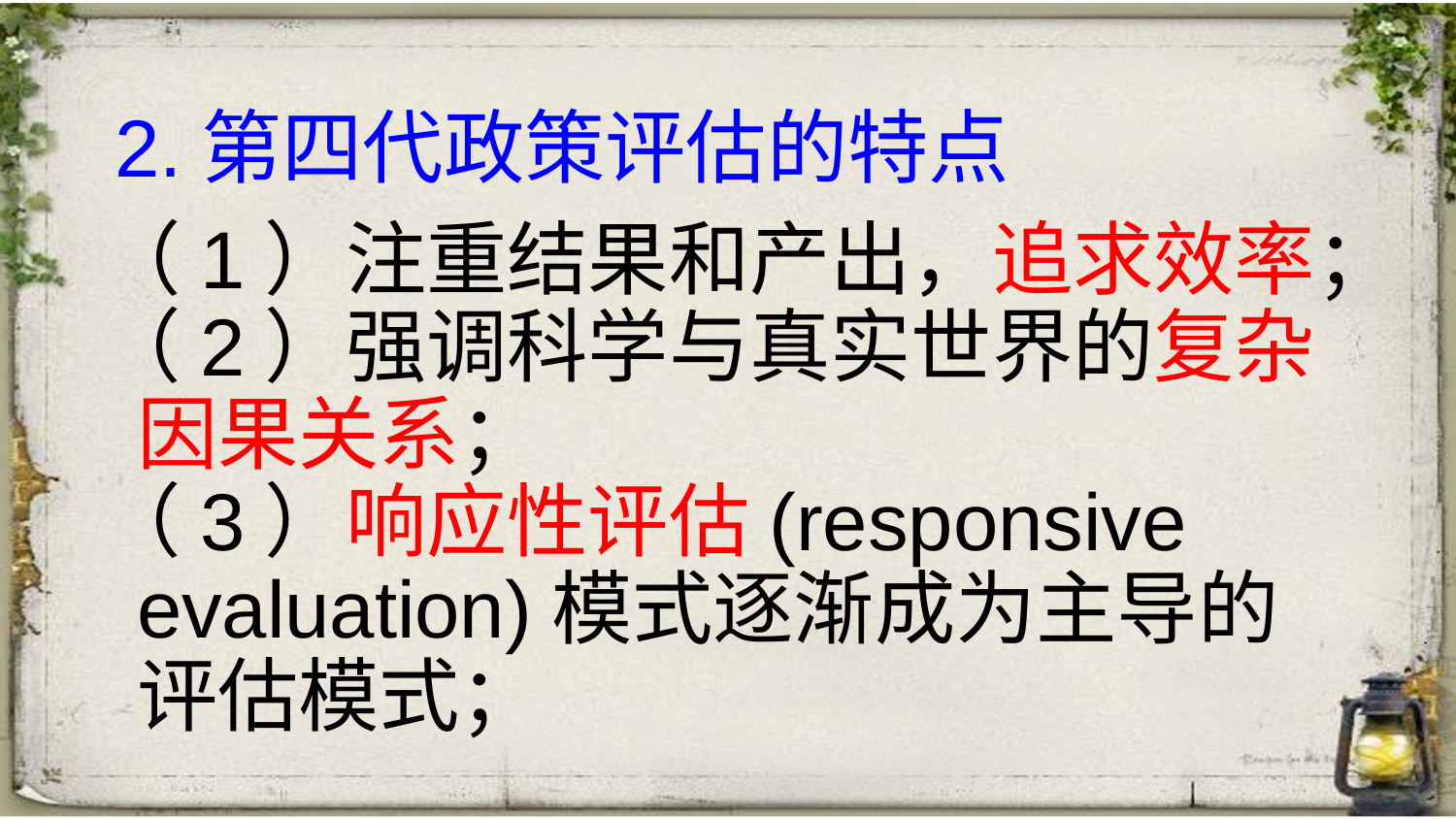

# 2.第四代政策评估的特点
（1）注重结果和产出，追求效率；
（2）强调科学与真实世界的复杂因果关系；
（3）响应性评估(responsive evaluation)模式逐渐成为主导的评估模式；